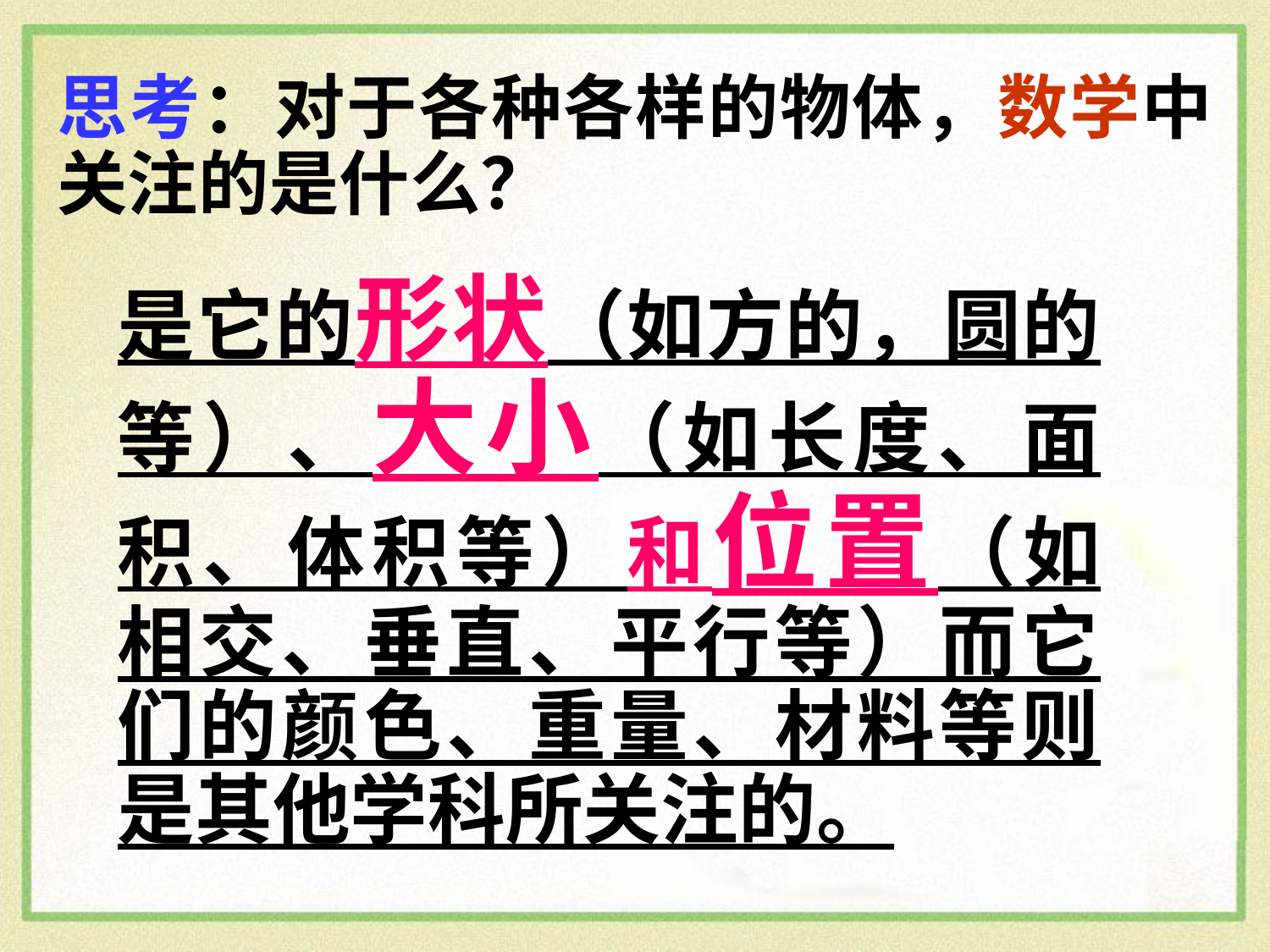

思考：对于各种各样的物体，数学中关注的是什么？
是它的形状（如方的，圆的等）、大小（如长度、面积、体积等）和位置（如相交、垂直、平行等）而它们的颜色、重量、材料等则是其他学科所关注的。